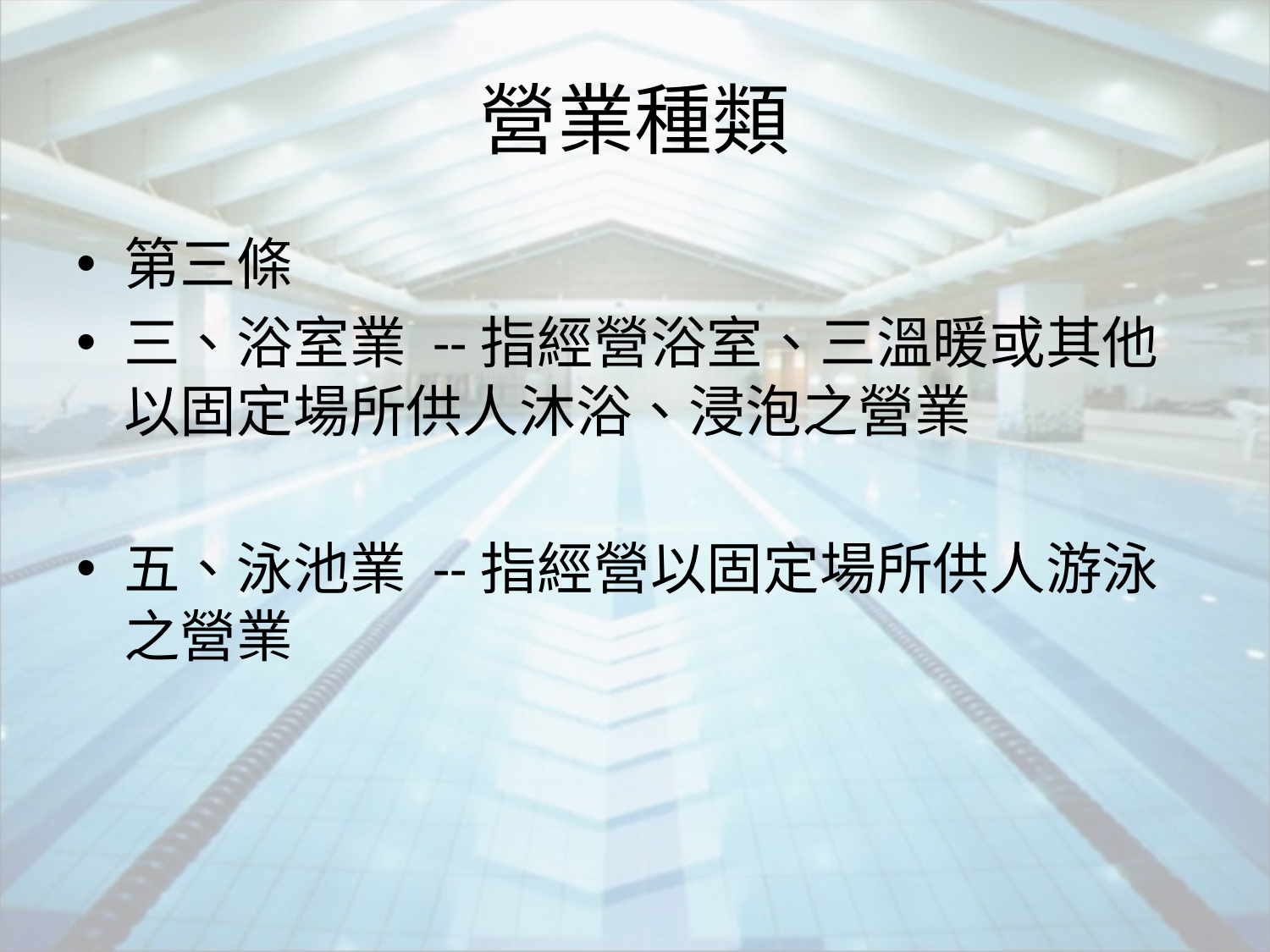

# 營業種類
第三條
三、浴室業 --指經營浴室、三溫暖或其他以固定場所供人沐浴、浸泡之營業

五、泳池業 --指經營以固定場所供人游泳之營業